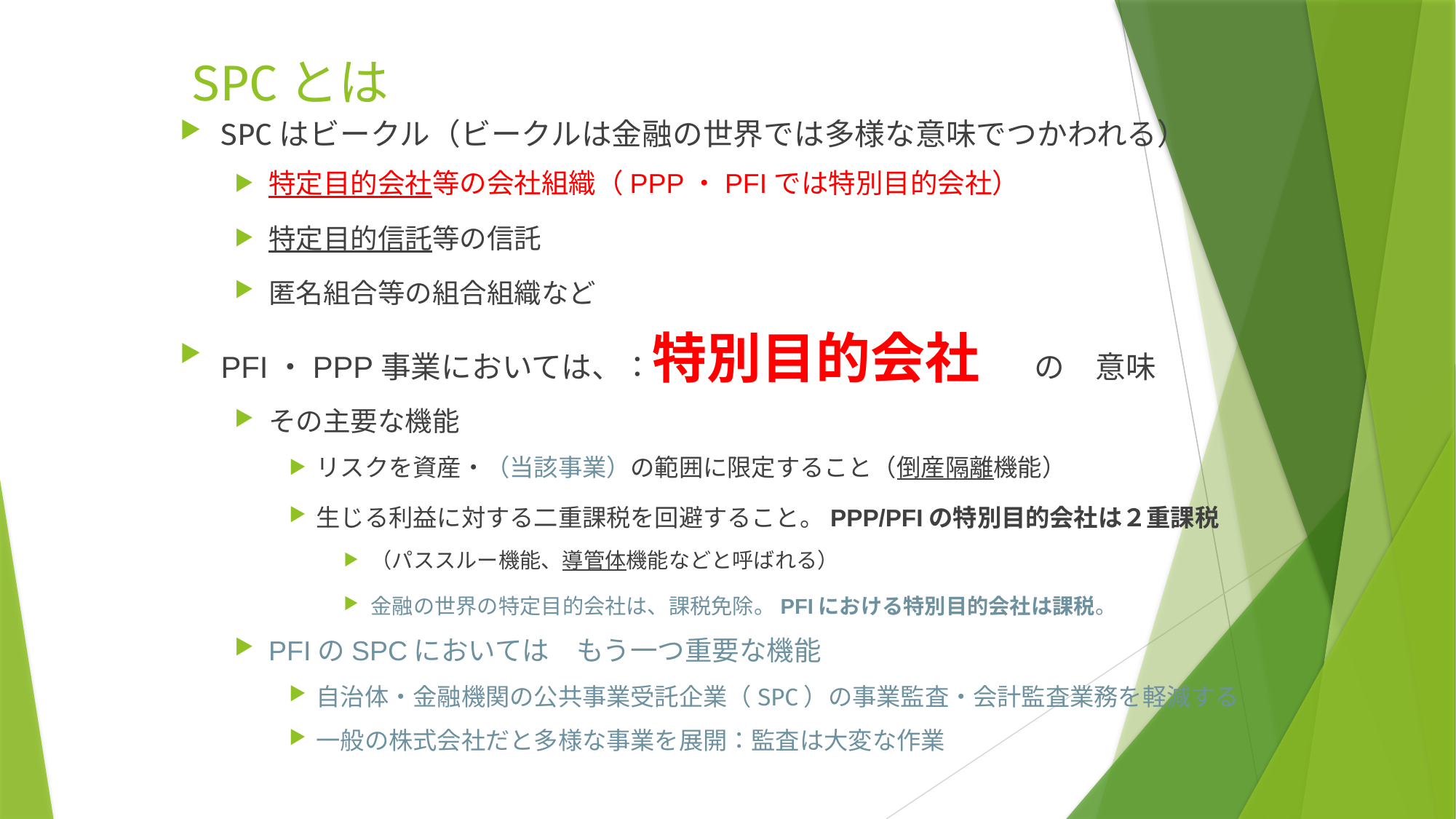

# SPCとは
SPCはビークル（ビークルは金融の世界では多様な意味でつかわれる）
特定目的会社等の会社組織（PPP・PFIでは特別目的会社）
特定目的信託等の信託
匿名組合等の組合組織など
PFI・PPP事業においては、：特別目的会社　の　意味
その主要な機能
リスクを資産・（当該事業）の範囲に限定すること（倒産隔離機能）
生じる利益に対する二重課税を回避すること。PPP/PFIの特別目的会社は２重課税
（パススルー機能、導管体機能などと呼ばれる）
金融の世界の特定目的会社は、課税免除。PFIにおける特別目的会社は課税。
PFIのSPCにおいては　もう一つ重要な機能
自治体・金融機関の公共事業受託企業（SPC）の事業監査・会計監査業務を軽減する
一般の株式会社だと多様な事業を展開：監査は大変な作業